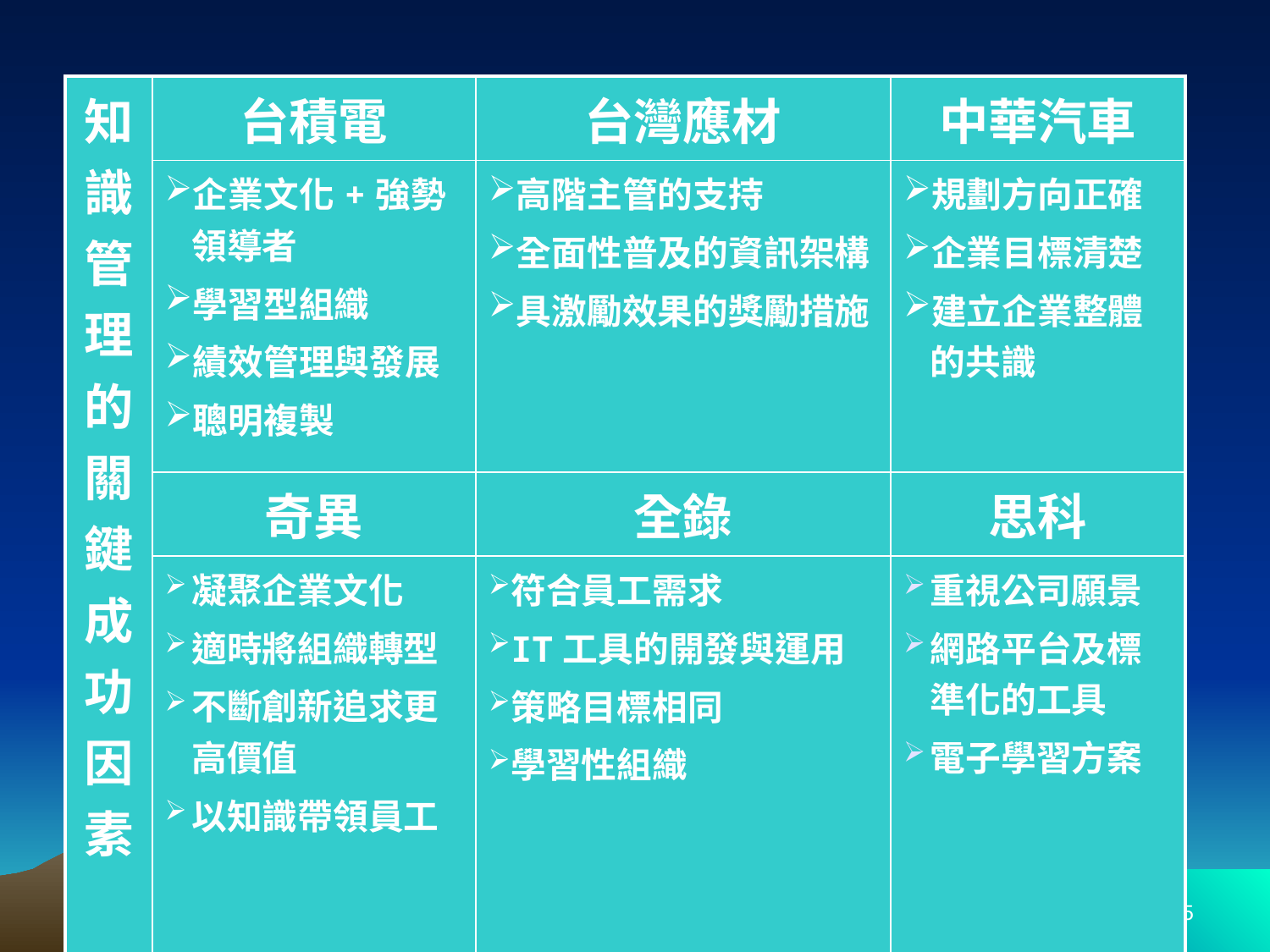

| 知識管理的關鍵成功因素 | 台積電 | 台灣應材 | 中華汽車 |
| --- | --- | --- | --- |
|  | 企業文化+強勢領導者 學習型組織 績效管理與發展 聰明複製 | 高階主管的支持 全面性普及的資訊架構 具激勵效果的獎勵措施 | 規劃方向正確 企業目標清楚 建立企業整體的共識 |
|  | 奇異 | 全錄 | 思科 |
|  | 凝聚企業文化 適時將組織轉型 不斷創新追求更高價值 以知識帶領員工 | 符合員工需求 IT工具的開發與運用 策略目標相同 學習性組織 | 重視公司願景 網路平台及標準化的工具 電子學習方案 |
5